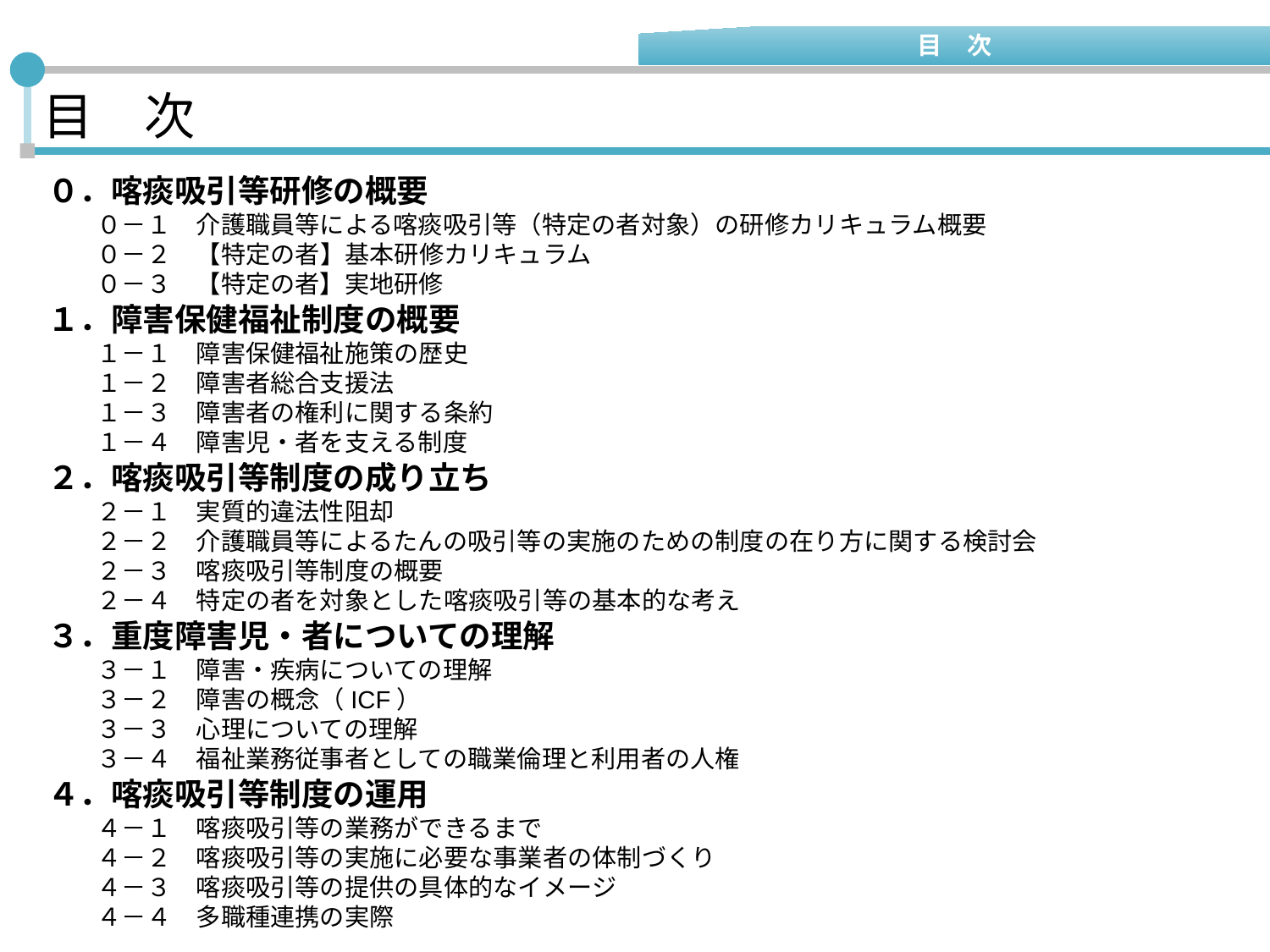

目　次
# 目　次
０．喀痰吸引等研修の概要
　　０－１　介護職員等による喀痰吸引等（特定の者対象）の研修カリキュラム概要
　　０－２　【特定の者】基本研修カリキュラム
　　０－３　【特定の者】実地研修
１．障害保健福祉制度の概要
　　１－１　障害保健福祉施策の歴史
　　１－２　障害者総合支援法
　　１－３　障害者の権利に関する条約
　　１－４　障害児・者を支える制度
２．喀痰吸引等制度の成り立ち
　　２－１　実質的違法性阻却
　　２－２　介護職員等によるたんの吸引等の実施のための制度の在り方に関する検討会
　　２－３　喀痰吸引等制度の概要
　　２－４　特定の者を対象とした喀痰吸引等の基本的な考え
３．重度障害児・者についての理解
　　３－１　障害・疾病についての理解
　　３－２　障害の概念（ICF）
　　３－３　心理についての理解
　　３－４　福祉業務従事者としての職業倫理と利用者の人権
４．喀痰吸引等制度の運用
　　４－１　喀痰吸引等の業務ができるまで
　　４－２　喀痰吸引等の実施に必要な事業者の体制づくり
　　４－３　喀痰吸引等の提供の具体的なイメージ
　　４－４　多職種連携の実際